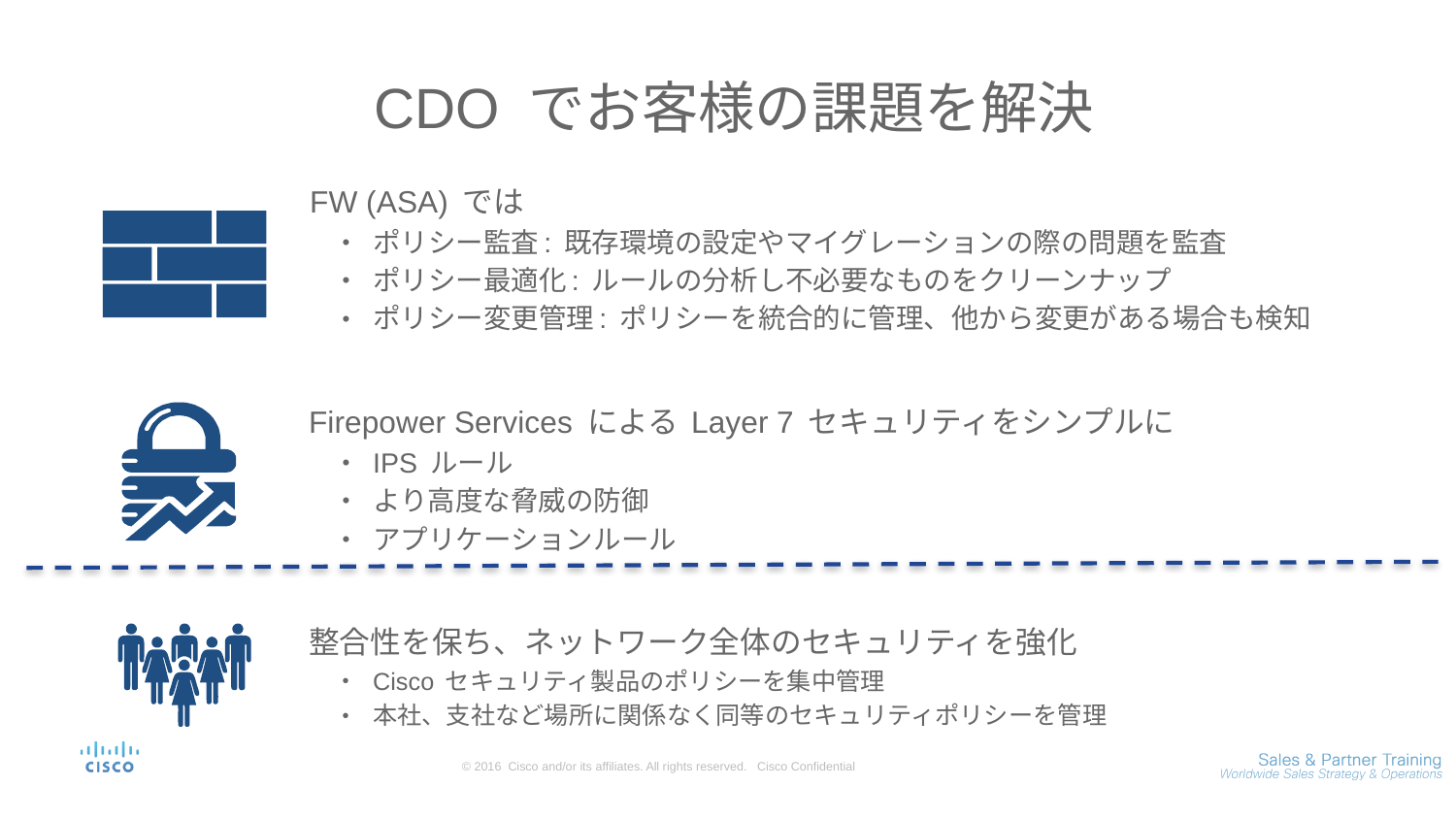

# CDO でお客様の課題を解決
FW (ASA) では
ポリシー監査: 既存環境の設定やマイグレーションの際の問題を監査
ポリシー最適化: ルールの分析し不必要なものをクリーンナップ
ポリシー変更管理: ポリシーを統合的に管理、他から変更がある場合も検知

Firepower Services による Layer 7 セキュリティをシンプルに
IPS ルール
より高度な脅威の防御
アプリケーションルール

整合性を保ち、ネットワーク全体のセキュリティを強化
Cisco セキュリティ製品のポリシーを集中管理
本社、支社など場所に関係なく同等のセキュリティポリシーを管理